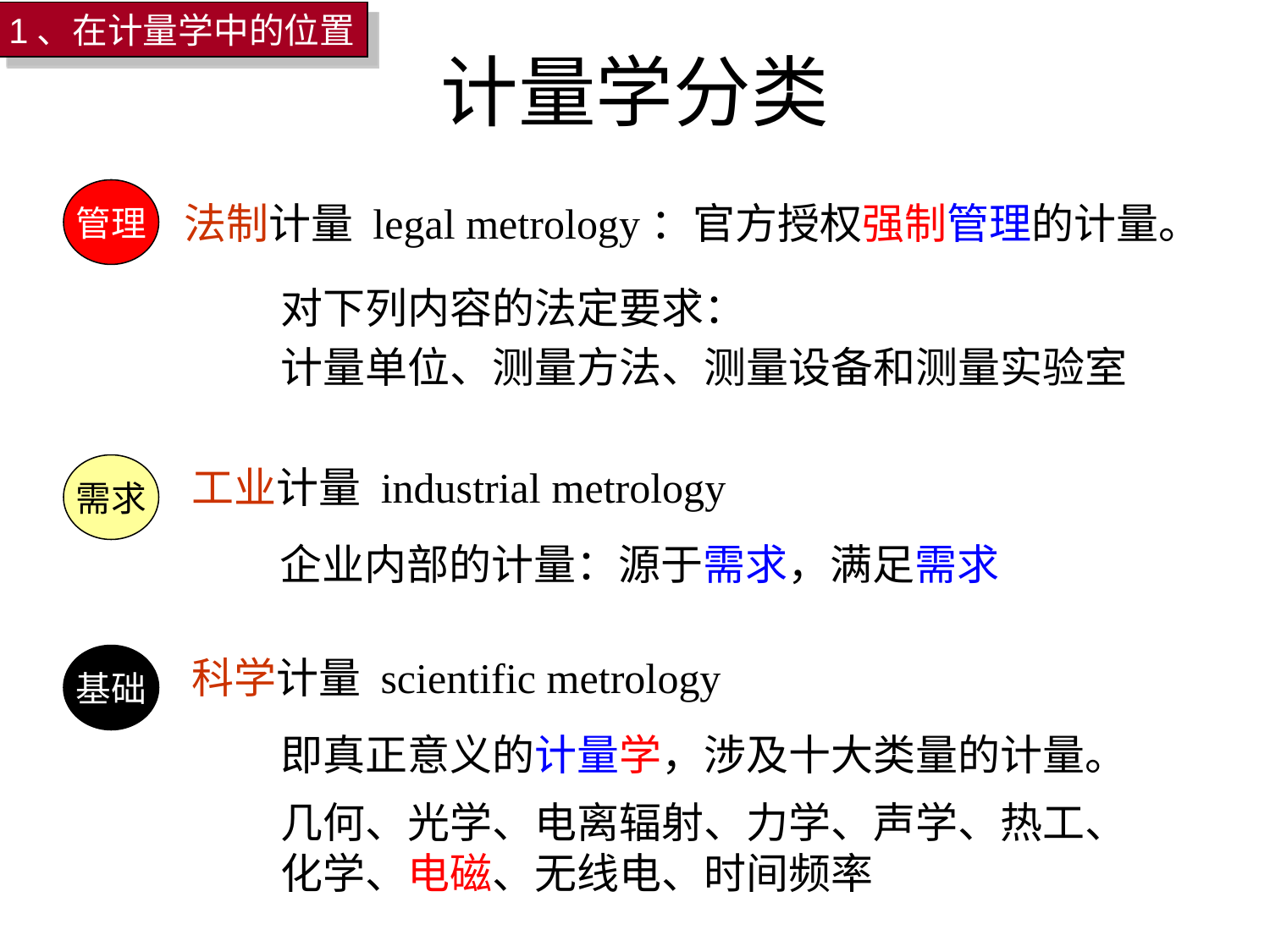

1、在计量学中的位置
# 计量学分类
管理
法制计量 legal metrology：官方授权强制管理的计量。
对下列内容的法定要求：
计量单位、测量方法、测量设备和测量实验室
需求
工业计量 industrial metrology
企业内部的计量：源于需求，满足需求
基础
科学计量 scientific metrology
即真正意义的计量学，涉及十大类量的计量。
几何、光学、电离辐射、力学、声学、热工、
化学、电磁、无线电、时间频率